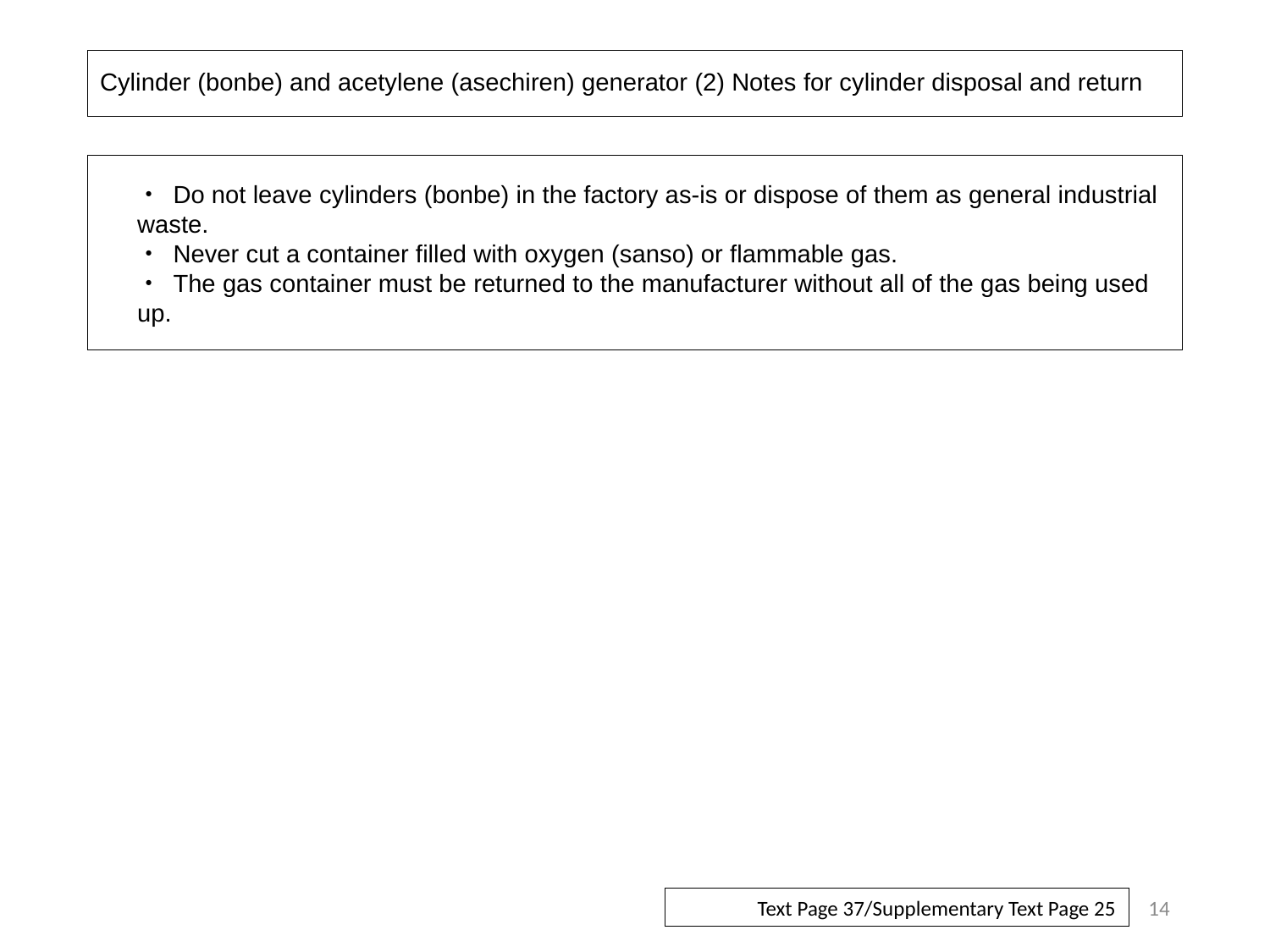

# Cylinder (bonbe) and acetylene (asechiren) generator (2) Notes for cylinder disposal and return
・ Do not leave cylinders (bonbe) in the factory as-is or dispose of them as general industrial waste.
・ Never cut a container filled with oxygen (sanso) or flammable gas.
・ The gas container must be returned to the manufacturer without all of the gas being used up.
14
Text Page 37/Supplementary Text Page 25